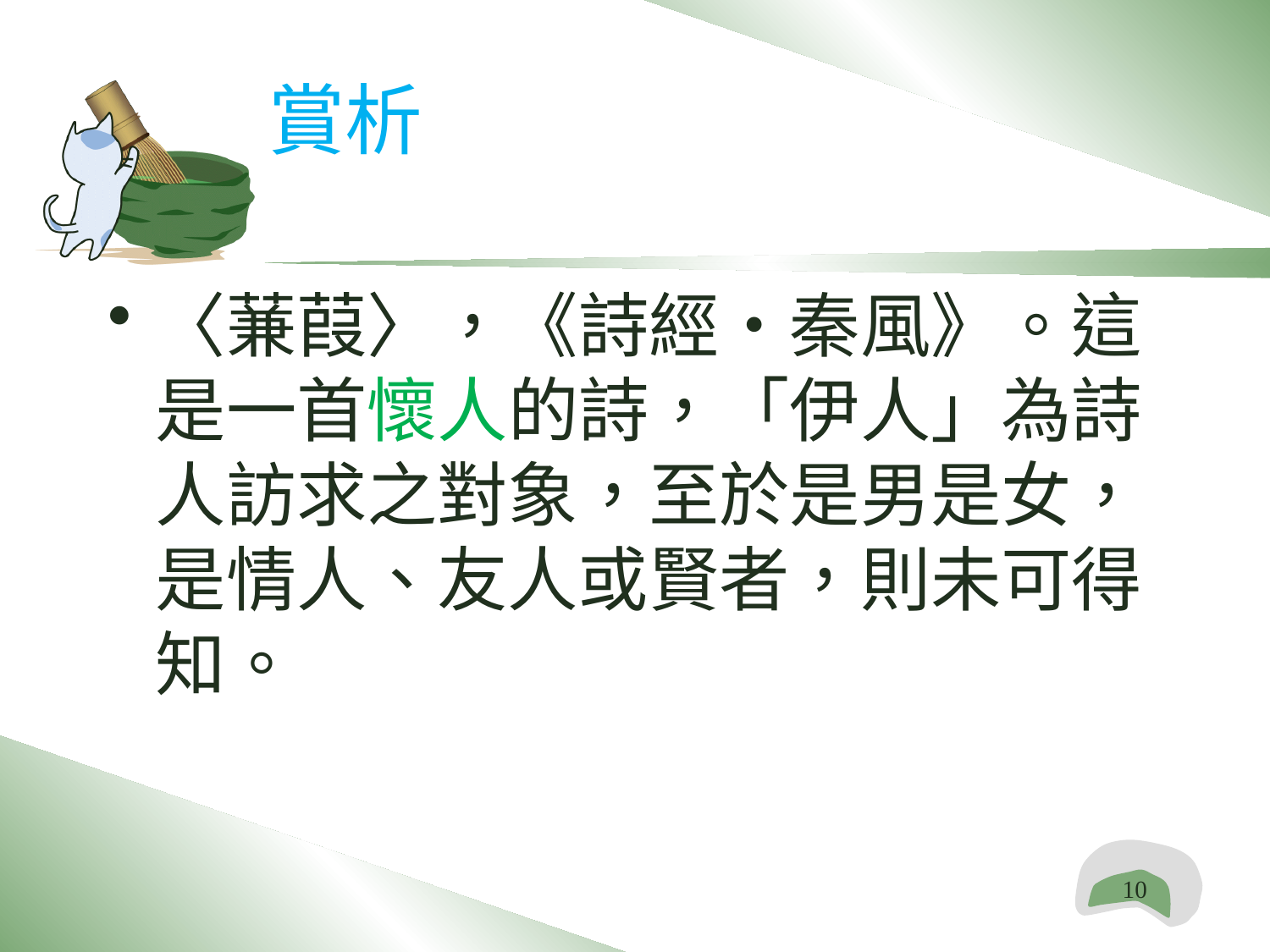

# 賞析
〈蒹葭〉，《詩經‧秦風》。這是一首懷人的詩，「伊人」為詩人訪求之對象，至於是男是女，是情人、友人或賢者，則未可得知。

10